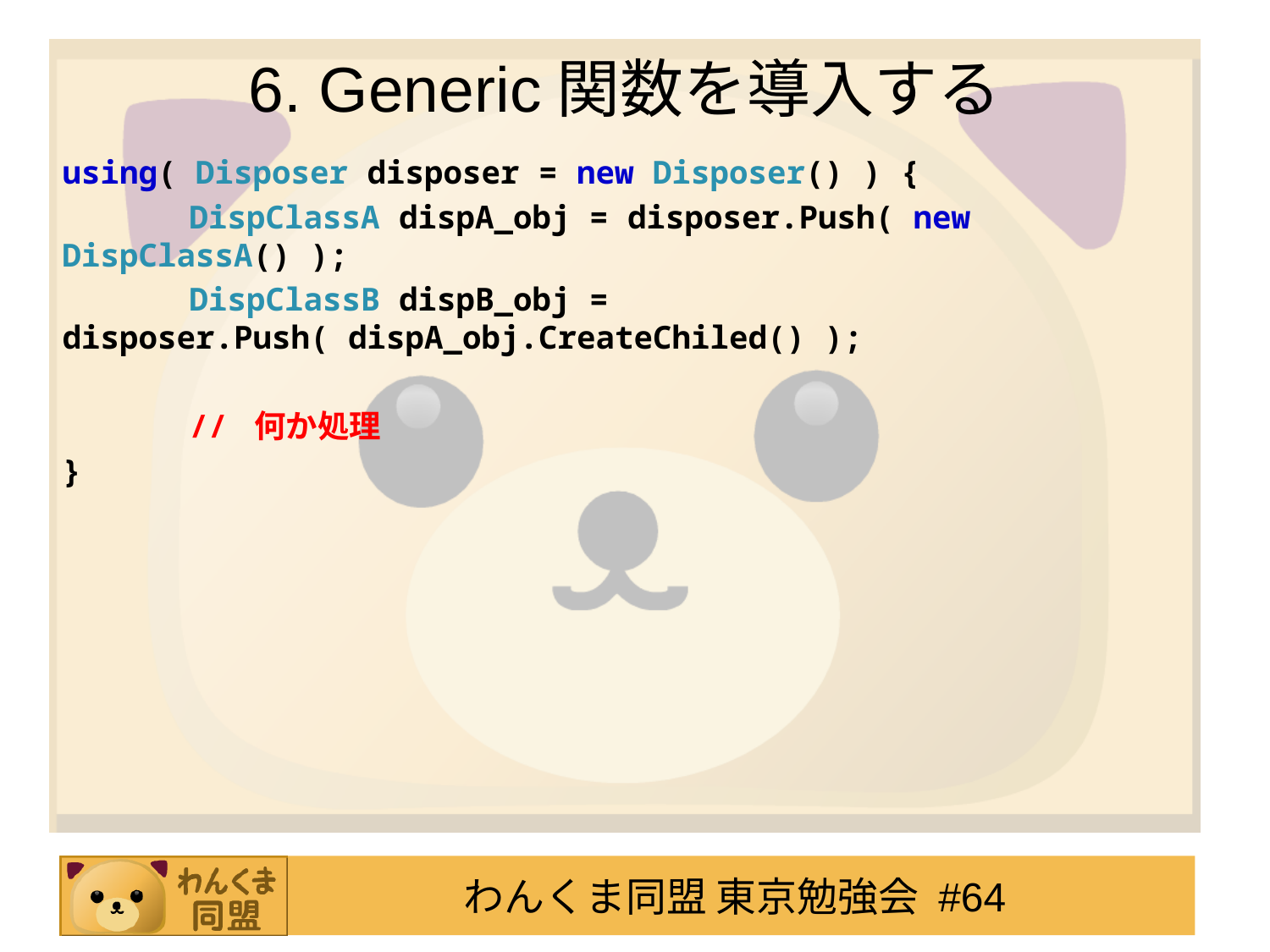

# 6. Generic関数を導入する
using( Disposer disposer = new Disposer() ) {
	DispClassA dispA_obj = disposer.Push( new DispClassA() );
	DispClassB dispB_obj = disposer.Push( dispA_obj.CreateChiled() );

	// 何か処理
}